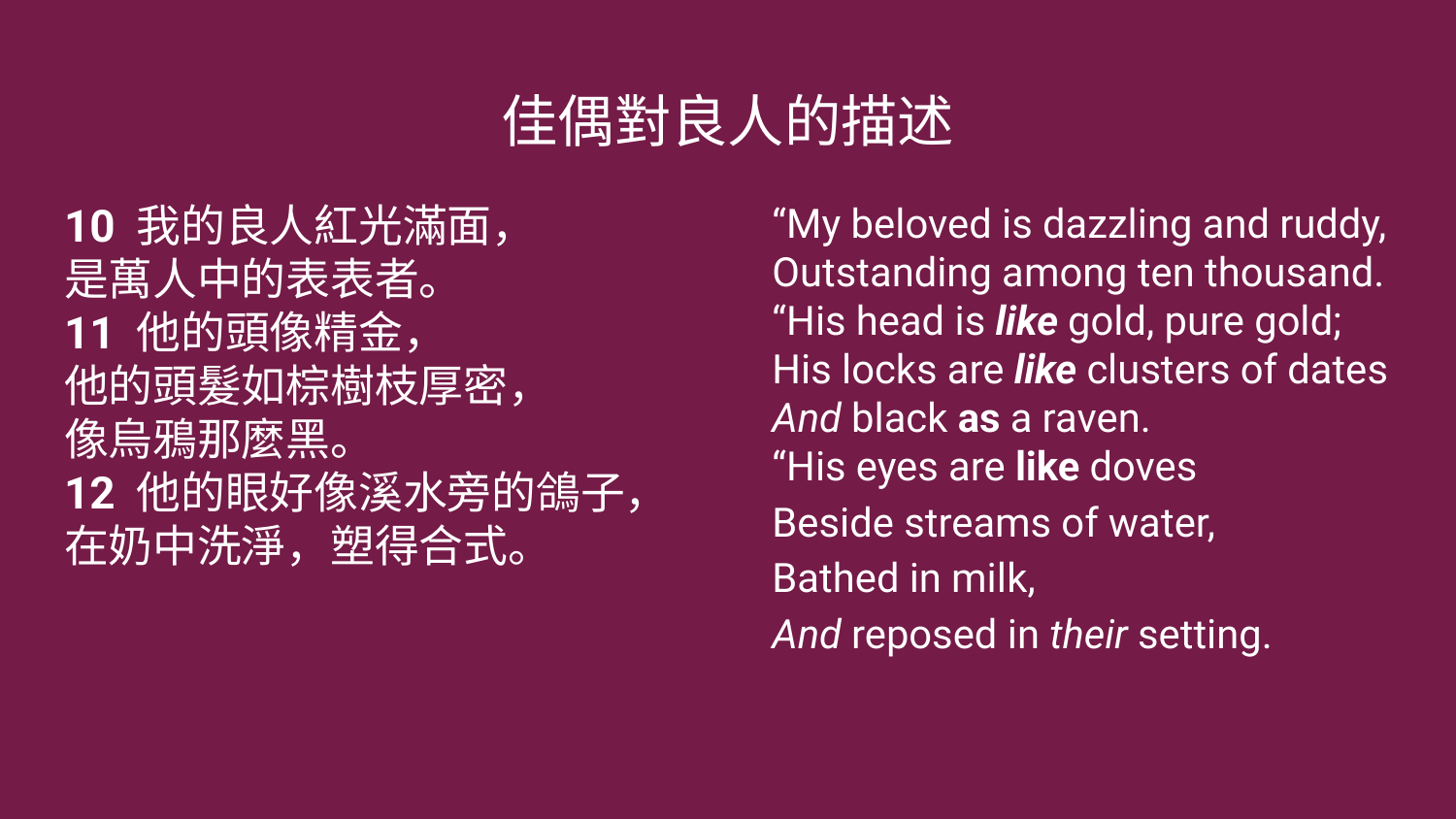

# 佳偶對良人的描述
10 我的良人紅光滿面，
是萬人中的表表者。
11 他的頭像精金，
他的頭髮如棕樹枝厚密，
像烏鴉那麼黑。
12 他的眼好像溪水旁的鴿子，
在奶中洗淨，塑得合式。

“My beloved is dazzling and ruddy,
Outstanding among ten thousand.
“His head is like gold, pure gold;
His locks are like clusters of dates
And black as a raven.
“His eyes are like doves
Beside streams of water,
Bathed in milk,
And reposed in their setting.